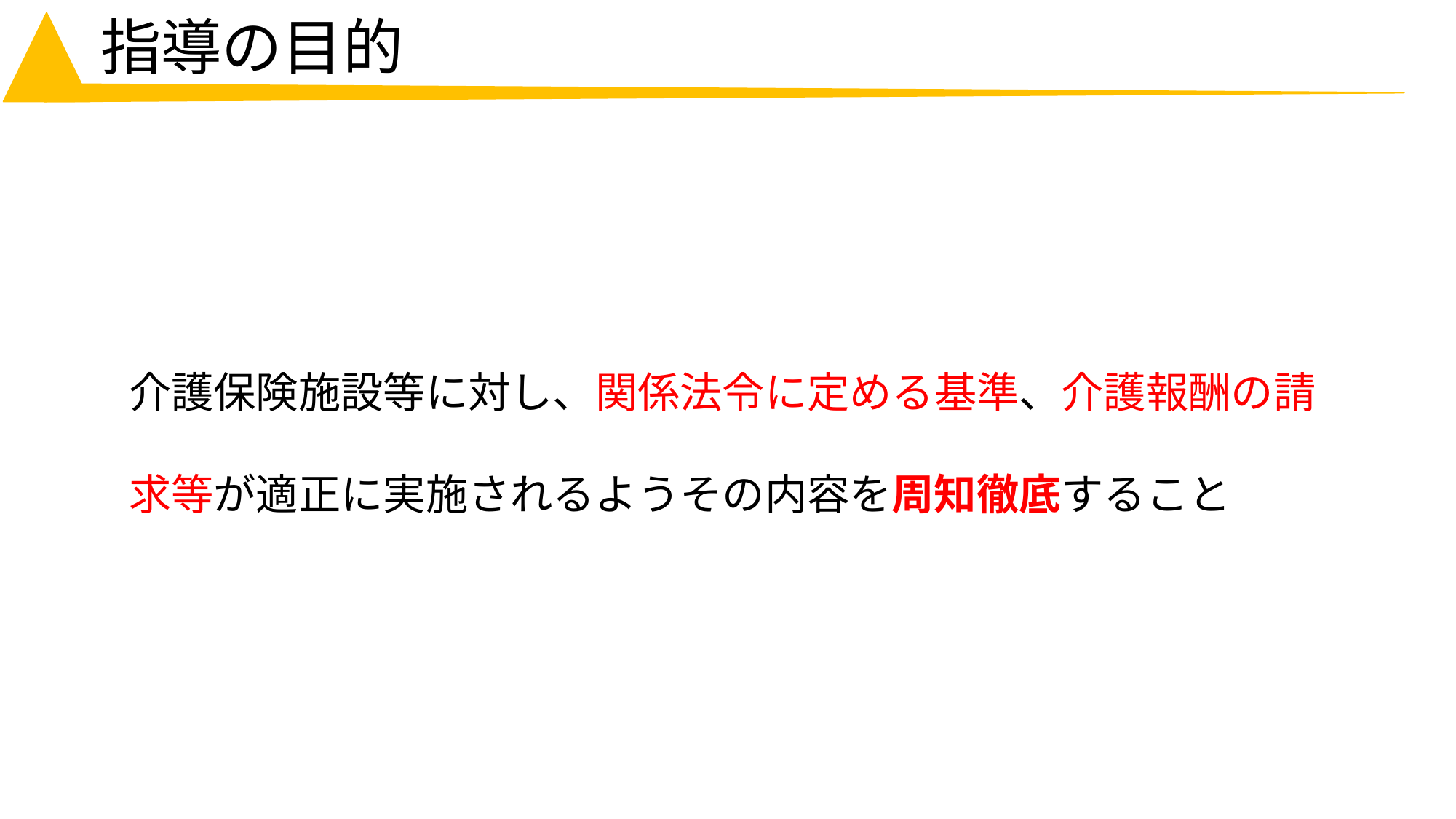

# 指導の目的
介護保険施設等に対し、関係法令に定める基準、介護報酬の請求等が適正に実施されるようその内容を周知徹底すること